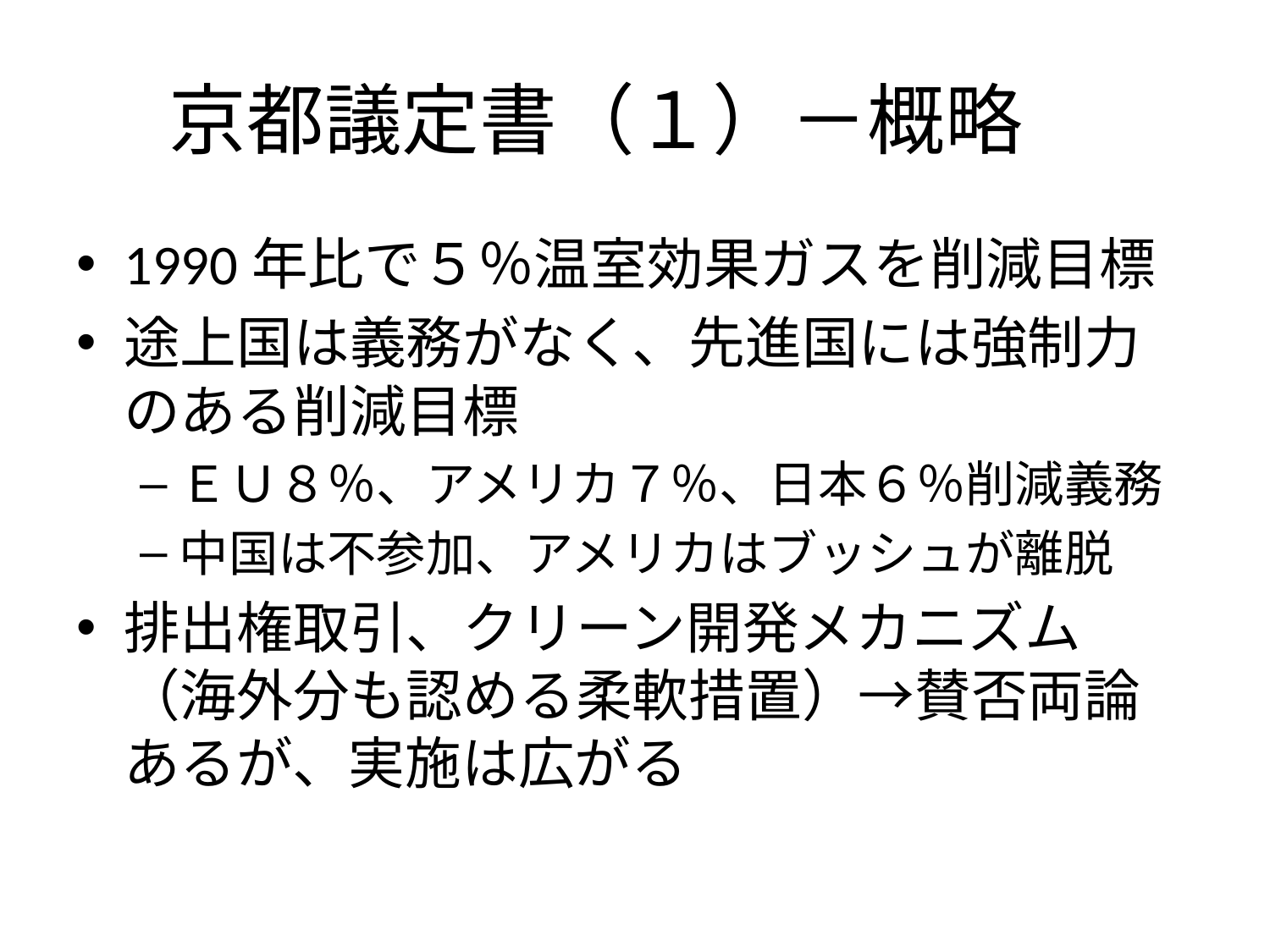

# 京都議定書（１）－概略
1990年比で５％温室効果ガスを削減目標
途上国は義務がなく、先進国には強制力のある削減目標
ＥＵ８％、アメリカ７％、日本６％削減義務
中国は不参加、アメリカはブッシュが離脱
排出権取引、クリーン開発メカニズム（海外分も認める柔軟措置）→賛否両論あるが、実施は広がる